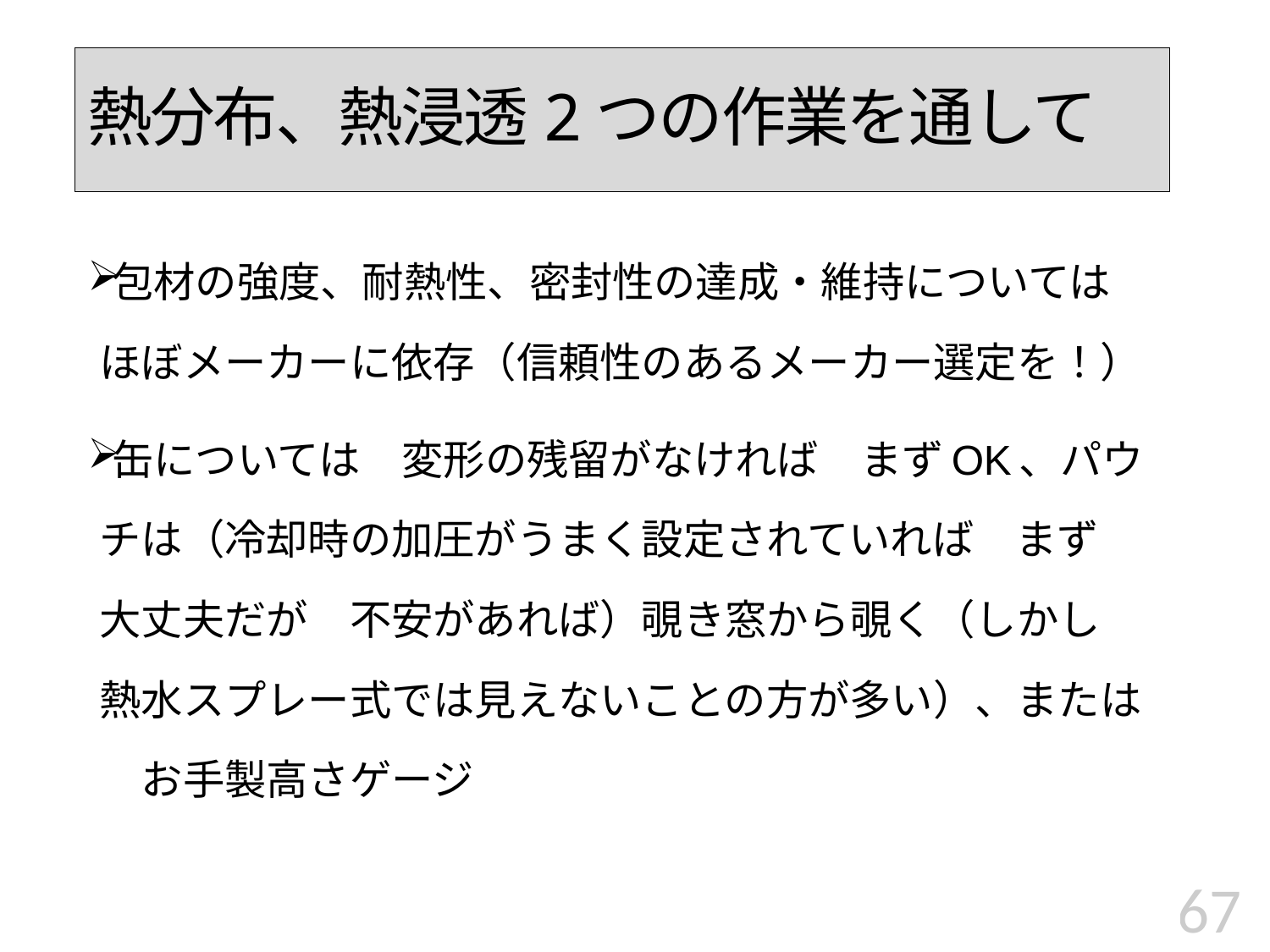

# 熱分布、熱浸透2つの作業を通して
包材の強度、耐熱性、密封性の達成・維持については　ほぼメーカーに依存（信頼性のあるメーカー選定を！）
缶については　変形の残留がなければ　まずOK、パウチは（冷却時の加圧がうまく設定されていれば　まず　大丈夫だが　不安があれば）覗き窓から覗く（しかし　熱水スプレー式では見えないことの方が多い）、または　お手製高さゲージ

67